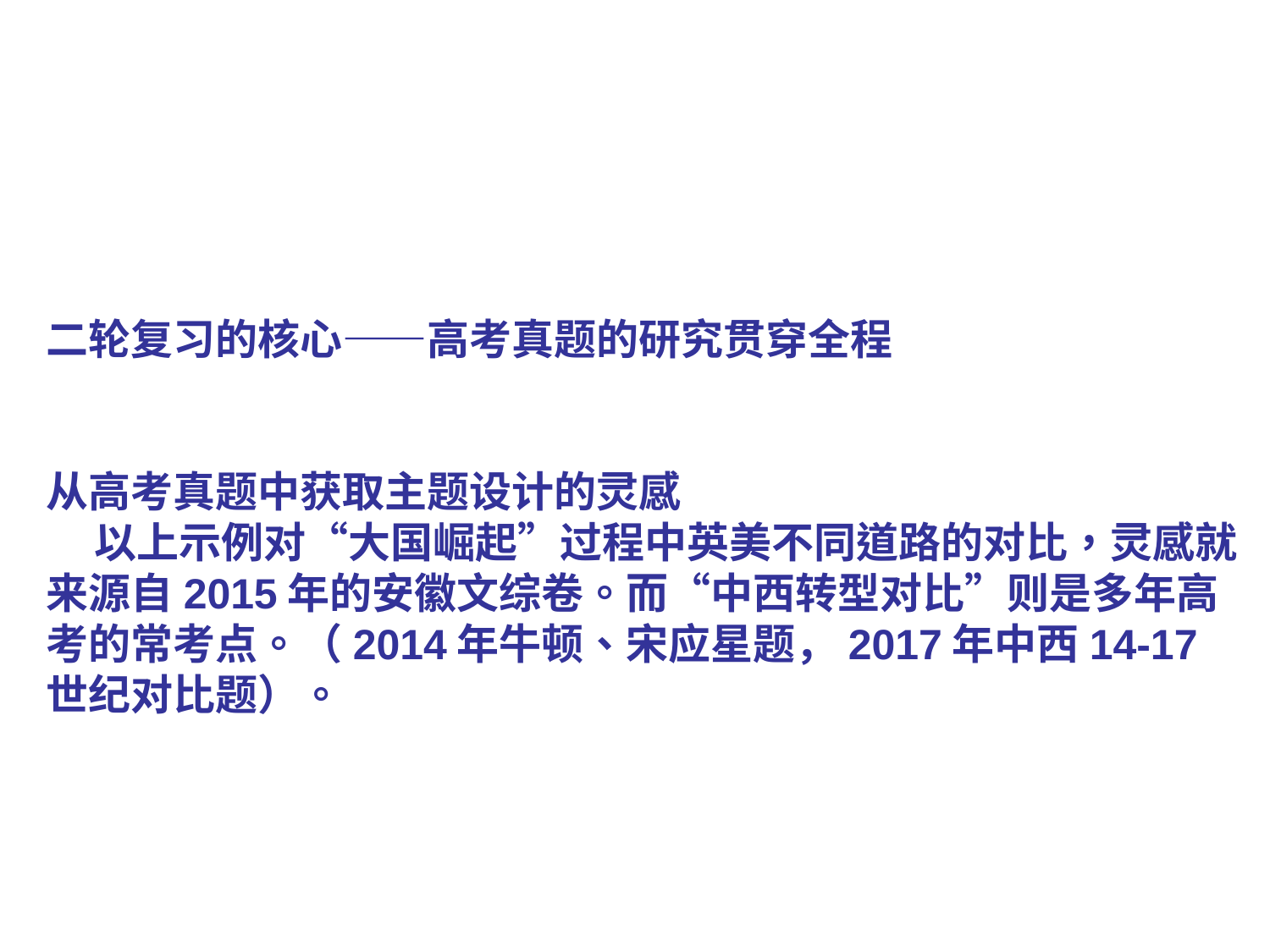

二轮复习的核心——高考真题的研究贯穿全程

从高考真题中获取主题设计的灵感
    以上示例对“大国崛起”过程中英美不同道路的对比，灵感就来源自2015年的安徽文综卷。而“中西转型对比”则是多年高考的常考点。（2014年牛顿、宋应星题，2017年中西14-17世纪对比题）。